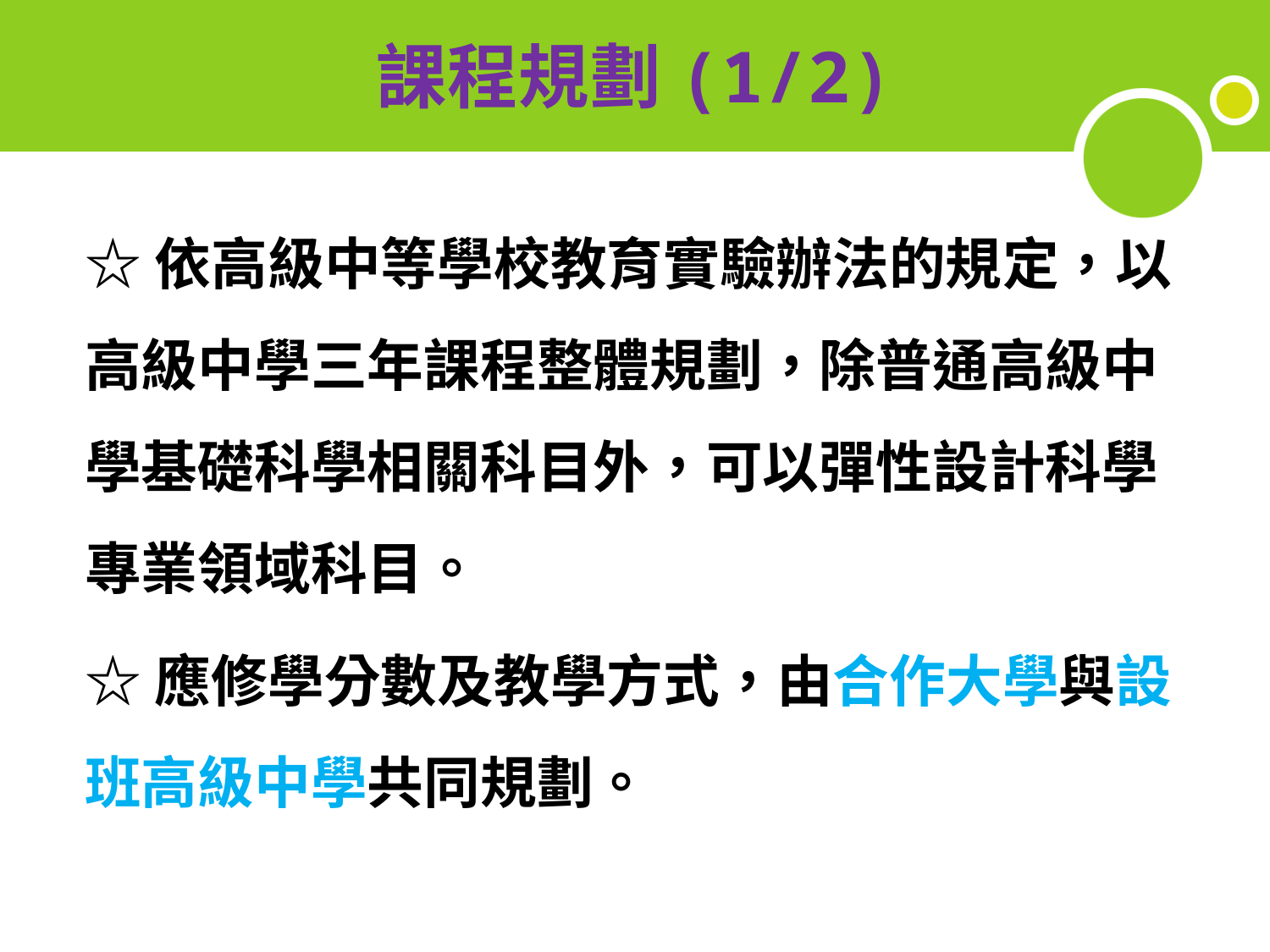

# 課程規劃(1/2)
☆依高級中等學校教育實驗辦法的規定，以高級中學三年課程整體規劃，除普通高級中學基礎科學相關科目外，可以彈性設計科學專業領域科目。
☆應修學分數及教學方式，由合作大學與設班高級中學共同規劃。